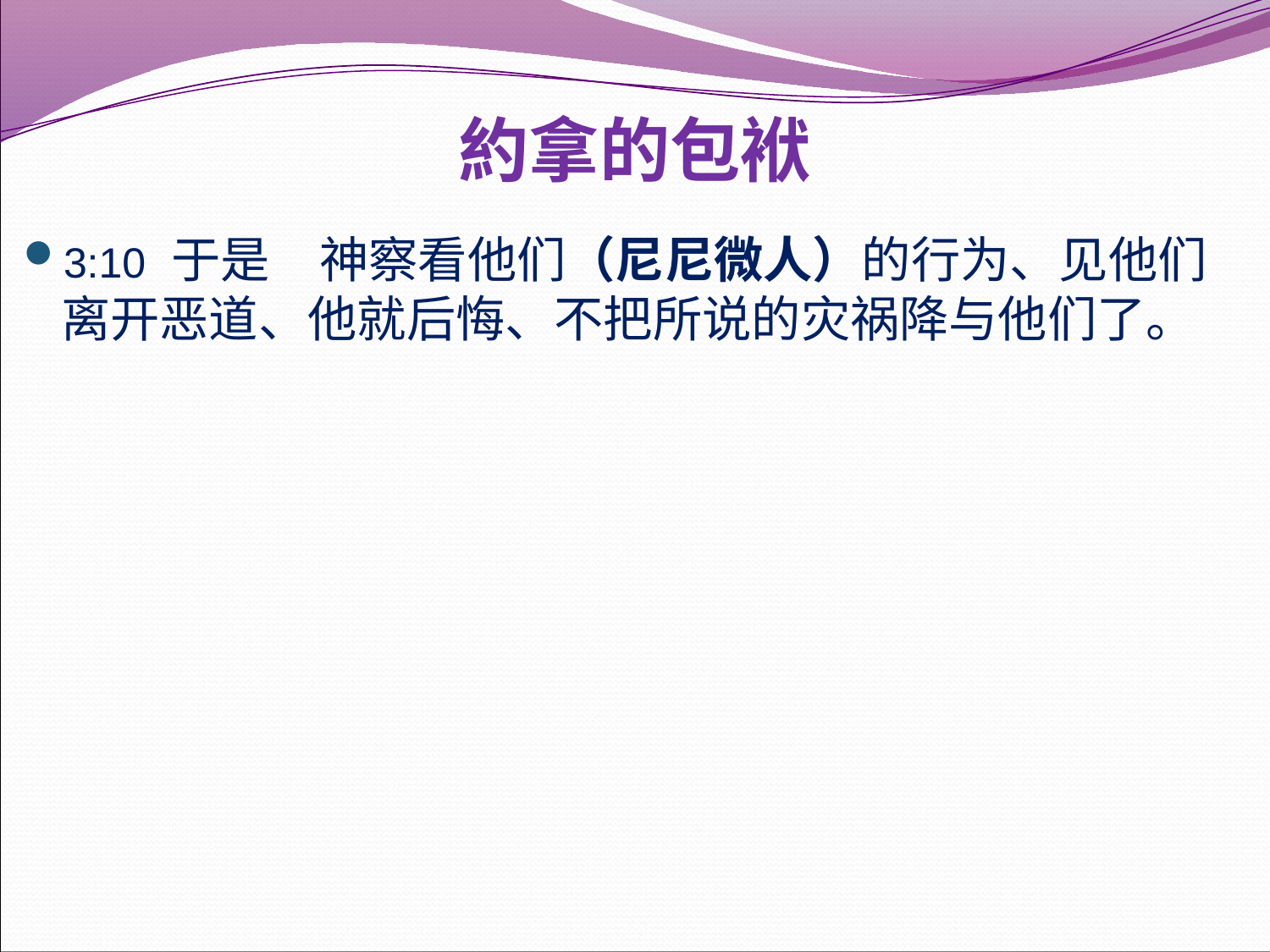

# 約拿的包袱
3:10 于是　神察看他们（尼尼微人）的行为、见他们离开恶道、他就后悔、不把所说的灾祸降与他们了。